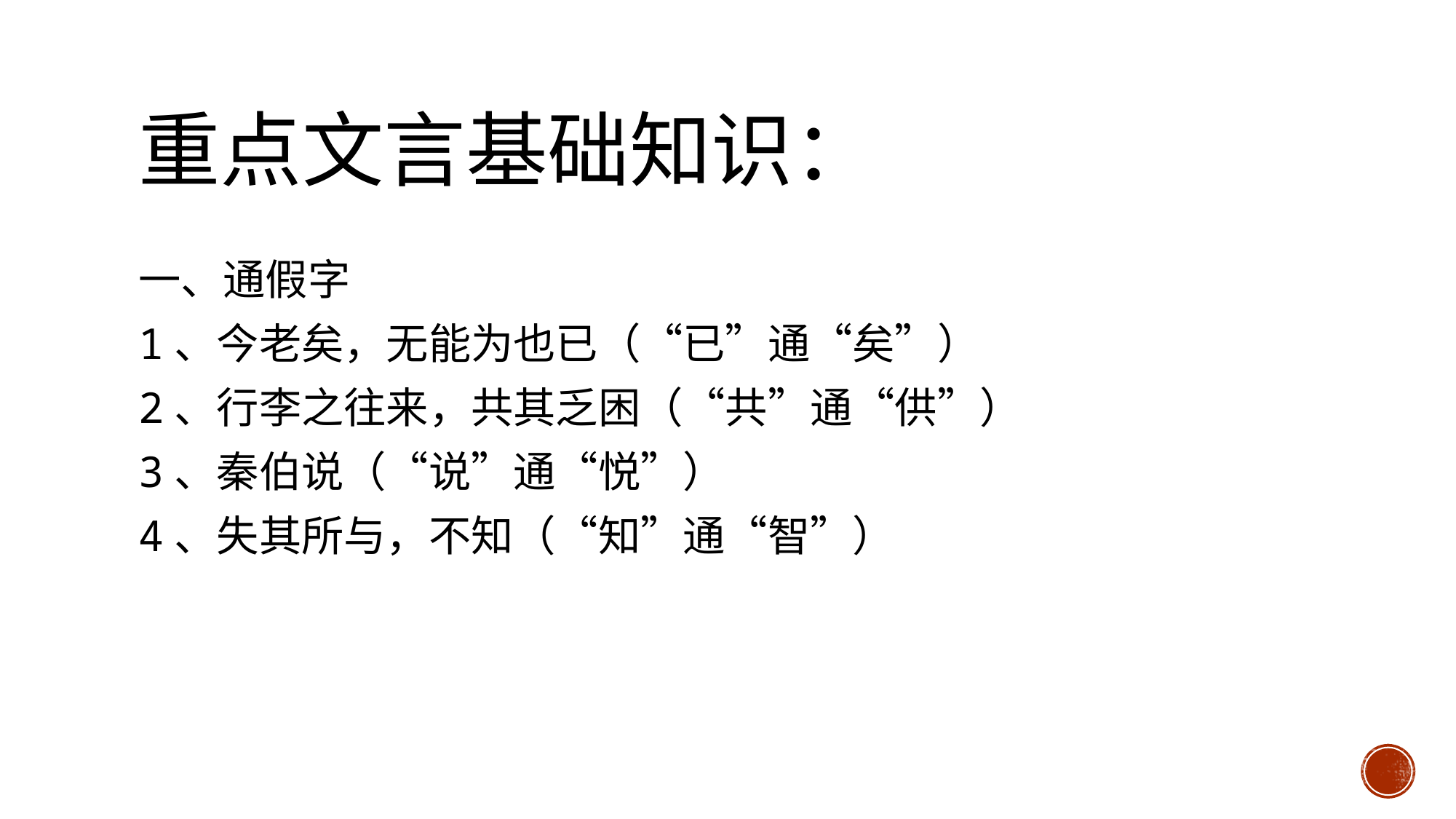

# 重点文言基础知识：
一、通假字
1、今老矣，无能为也已（“已”通“矣”）
2、行李之往来，共其乏困（“共”通“供”）
3、秦伯说（“说”通“悦”）
4、失其所与，不知（“知”通“智”）